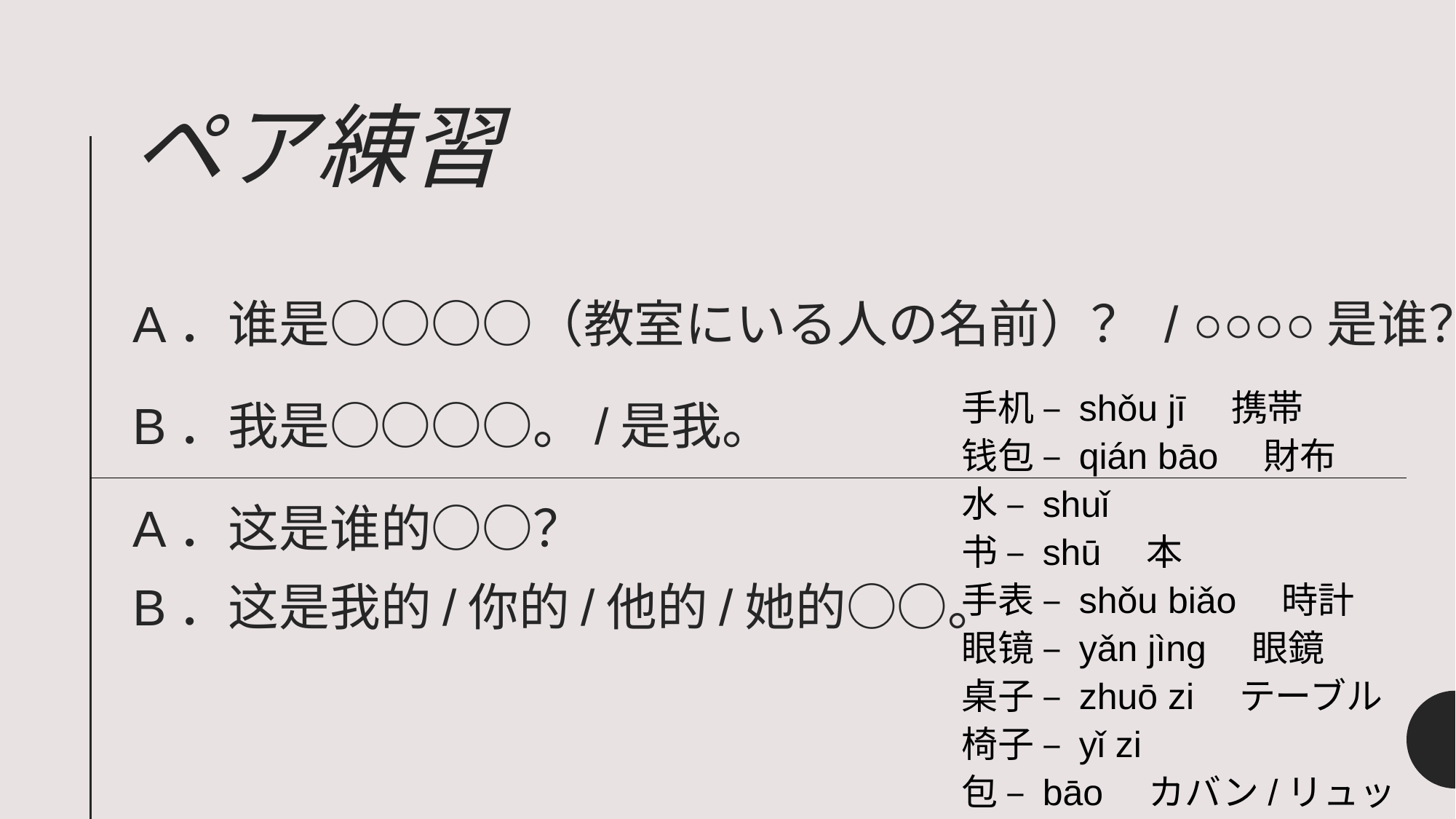

# ペア練習
A．谁是○○○○（教室にいる人の名前）？ / ○○○○是谁？
B．我是○○○○。/是我。
A．这是谁的○○？
B．这是我的/你的/他的/她的○○。
手机 – shǒu jī　携帯
钱包 – qián bāo　財布
水 – shuǐ
书 – shū　本
手表 – shǒu biǎo　時計
眼镜 – yǎn jìng　眼鏡
桌子 – zhuō zi　テーブル
椅子 – yǐ zi
包 – bāo　カバン/リュック